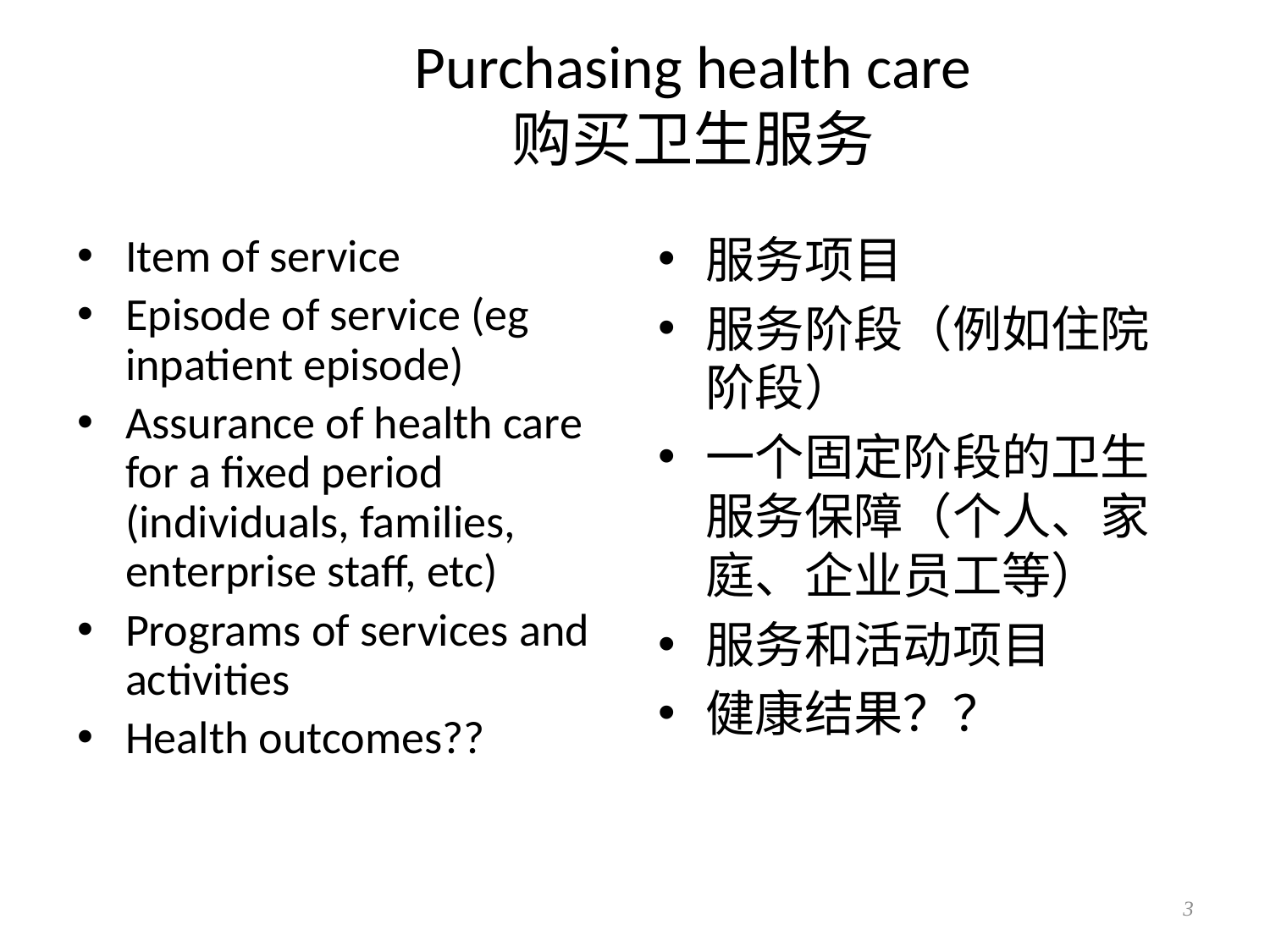

# Purchasing health care 购买卫生服务
服务项目
服务阶段（例如住院阶段）
一个固定阶段的卫生服务保障（个人、家庭、企业员工等）
服务和活动项目
健康结果？？
Item of service
Episode of service (eg inpatient episode)
Assurance of health care for a fixed period (individuals, families, enterprise staff, etc)
Programs of services and activities
Health outcomes??
3